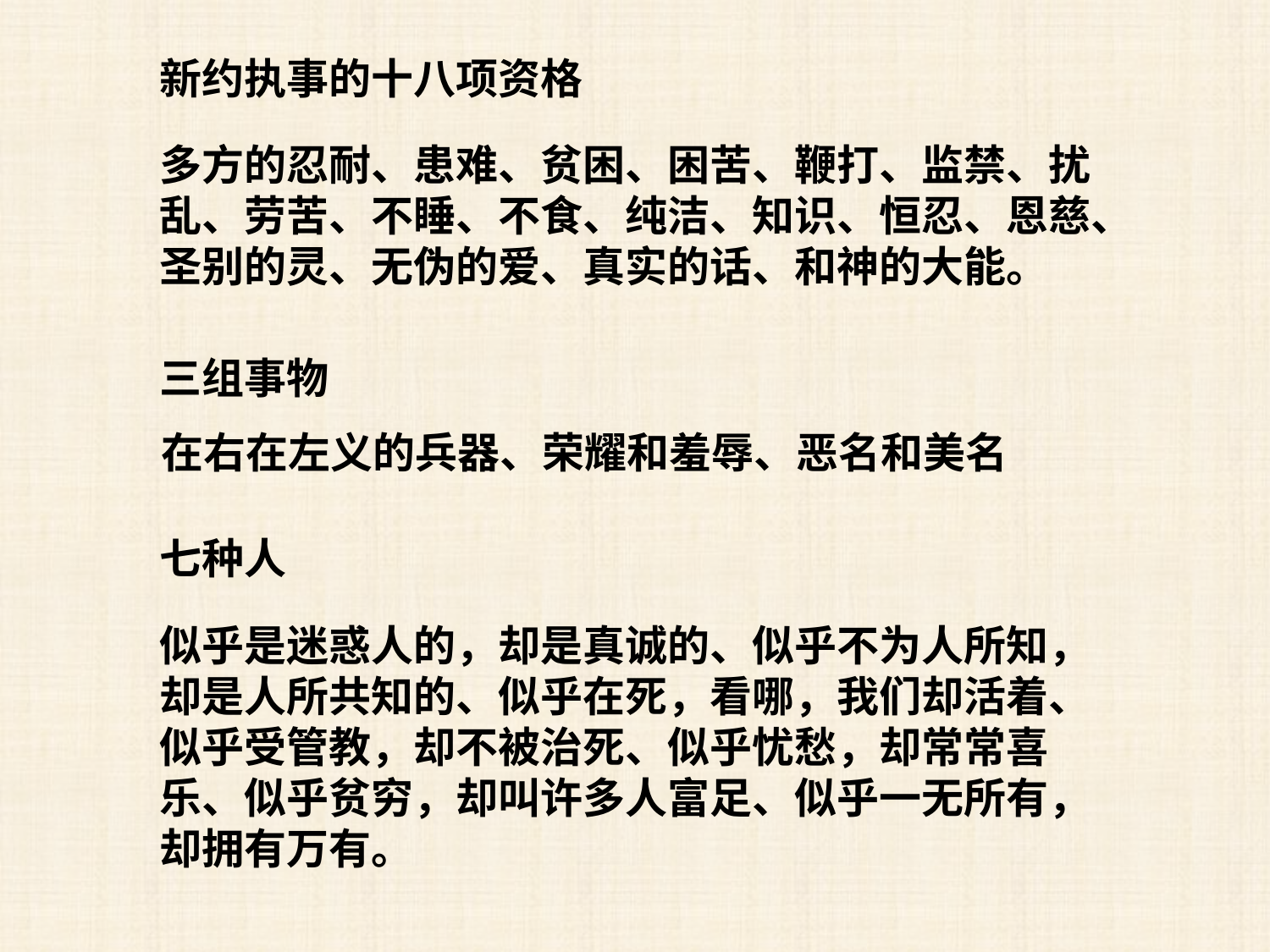

新约执事的十八项资格
多方的忍耐、患难、贫困、困苦、鞭打、监禁、扰乱、劳苦、不睡、不食、纯洁、知识、恒忍、恩慈、圣别的灵、无伪的爱、真实的话、和神的大能。
三组事物
在右在左义的兵器、荣耀和羞辱、恶名和美名
七种人
似乎是迷惑人的，却是真诚的、似乎不为人所知，却是人所共知的、似乎在死，看哪，我们却活着、似乎受管教，却不被治死、似乎忧愁，却常常喜乐、似乎贫穷，却叫许多人富足、似乎一无所有，却拥有万有。